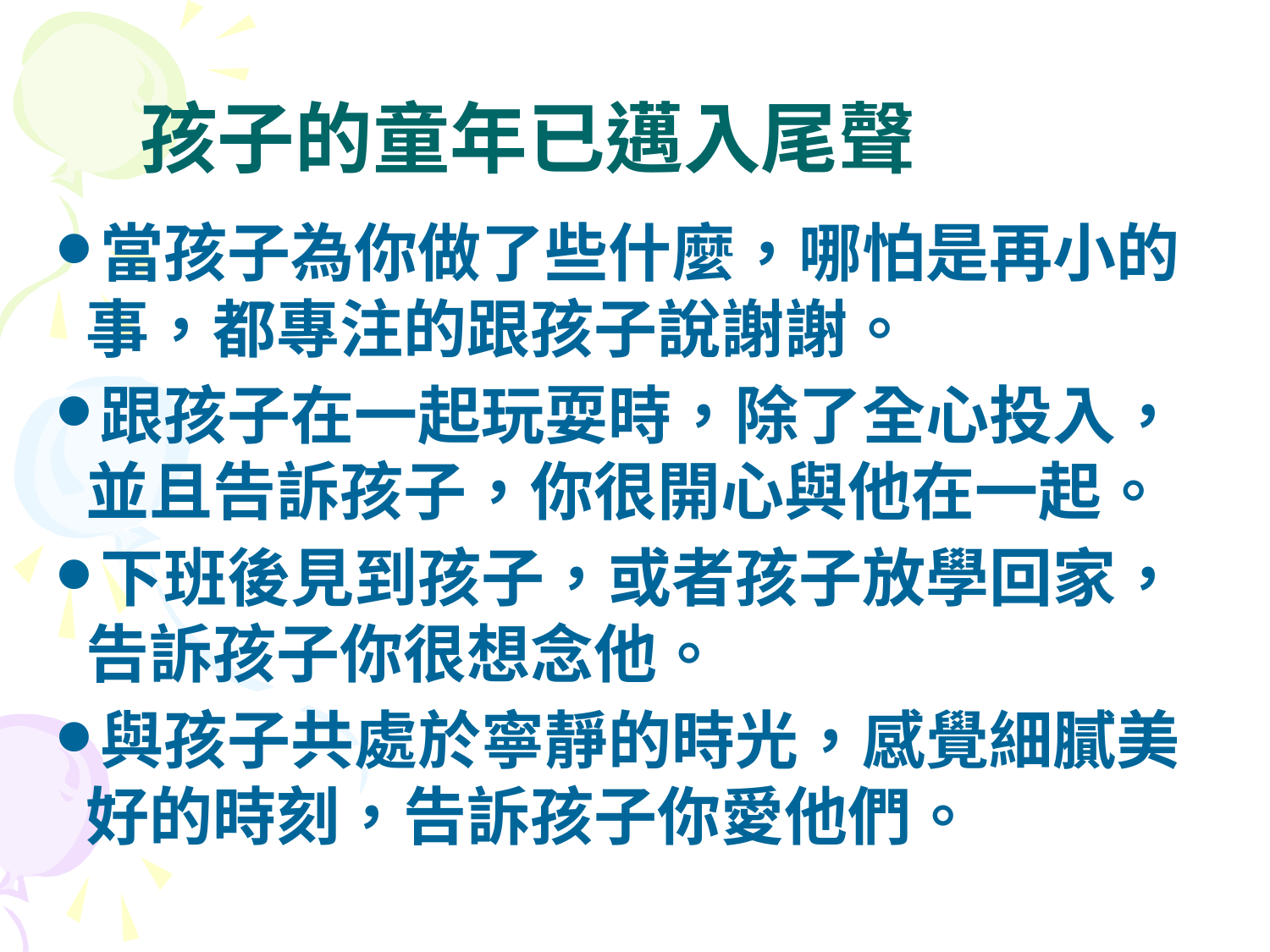

# 孩子的童年已邁入尾聲
當孩子為你做了些什麼，哪怕是再小的事，都專注的跟孩子說謝謝。
跟孩子在一起玩耍時，除了全心投入，並且告訴孩子，你很開心與他在一起。
下班後見到孩子，或者孩子放學回家，告訴孩子你很想念他。
與孩子共處於寧靜的時光，感覺細膩美好的時刻，告訴孩子你愛他們。